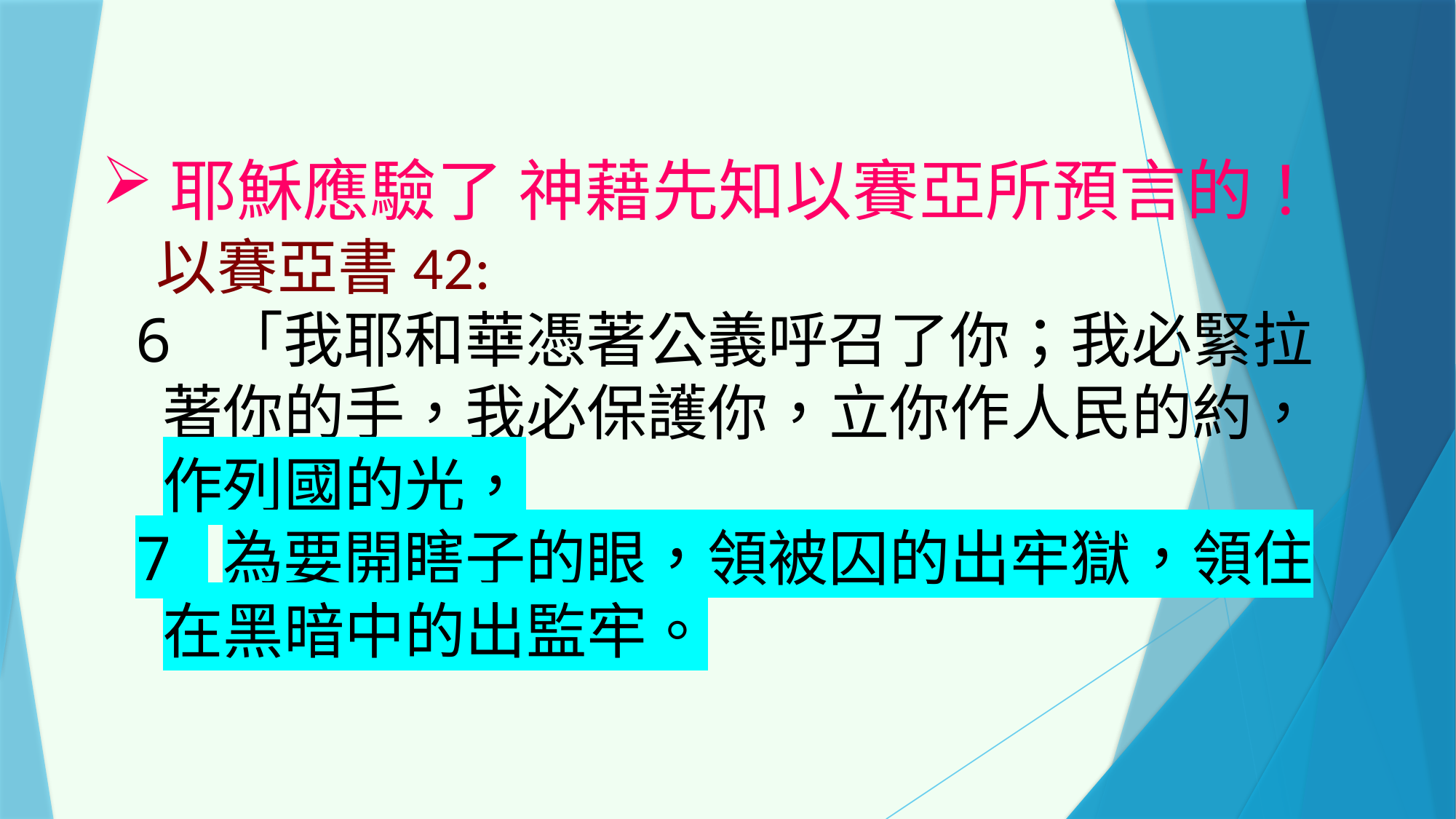

耶穌應驗了 神藉先知以賽亞所預言的！
以賽亞書42:
6 「我耶和華憑著公義呼召了你；我必緊拉 著你的手，我必保護你，立你作人民的約，作列國的光，
7 為要開瞎子的眼，領被囚的出牢獄，領住在黑暗中的出監牢。